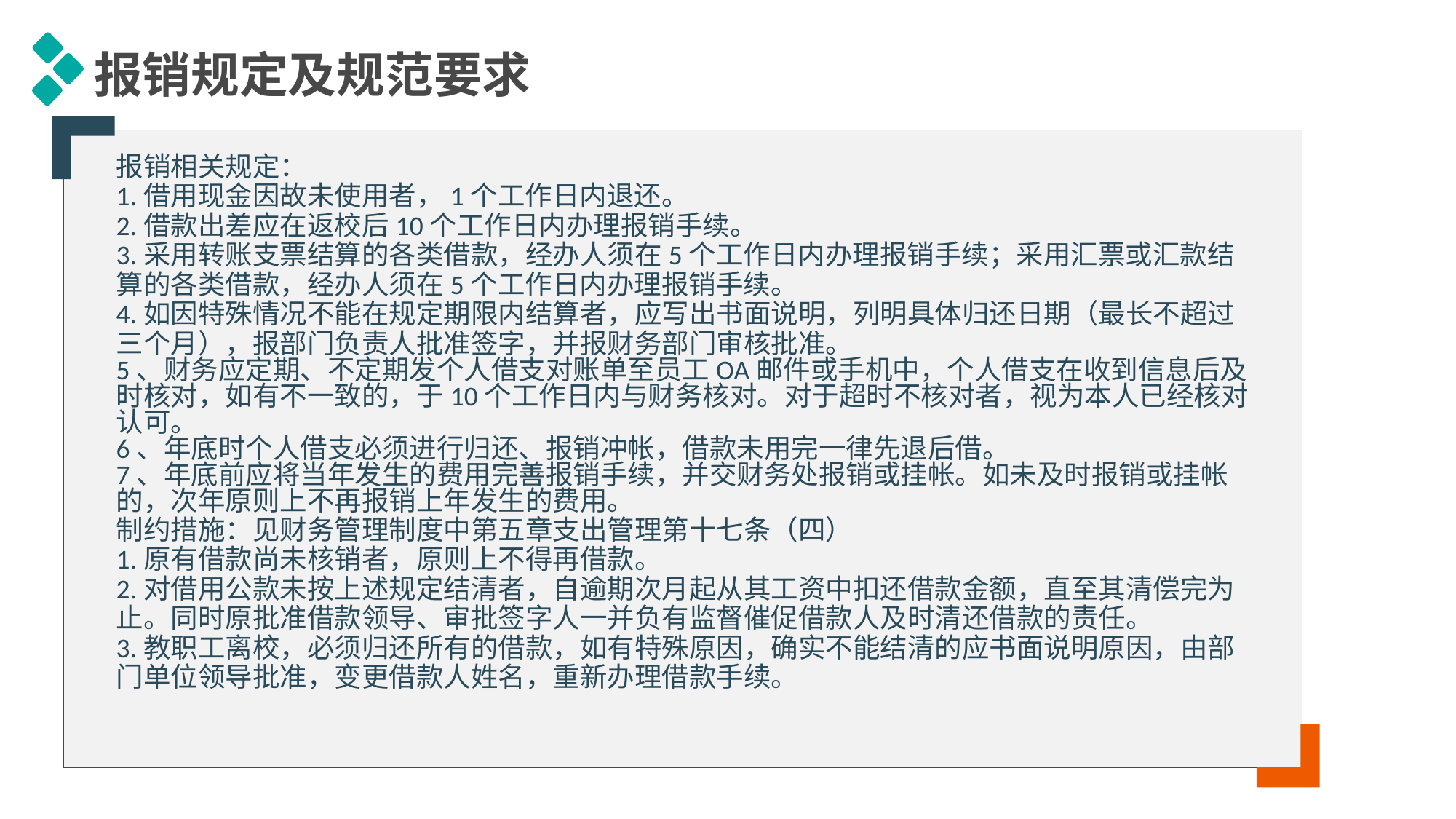

报销规定及规范要求

报销相关规定：
1.借用现金因故未使用者，1个工作日内退还。
2.借款出差应在返校后10个工作日内办理报销手续。
3.采用转账支票结算的各类借款，经办人须在5个工作日内办理报销手续；采用汇票或汇款结算的各类借款，经办人须在5个工作日内办理报销手续。
4.如因特殊情况不能在规定期限内结算者，应写出书面说明，列明具体归还日期（最长不超过三个月），报部门负责人批准签字，并报财务部门审核批准。
5、财务应定期、不定期发个人借支对账单至员工OA邮件或手机中，个人借支在收到信息后及时核对，如有不一致的，于10个工作日内与财务核对。对于超时不核对者，视为本人已经核对认可。
6、年底时个人借支必须进行归还、报销冲帐，借款未用完一律先退后借。
7、年底前应将当年发生的费用完善报销手续，并交财务处报销或挂帐。如未及时报销或挂帐的，次年原则上不再报销上年发生的费用。
制约措施：见财务管理制度中第五章支出管理第十七条（四）
1.原有借款尚未核销者，原则上不得再借款。
2.对借用公款未按上述规定结清者，自逾期次月起从其工资中扣还借款金额，直至其清偿完为止。同时原批准借款领导、审批签字人一并负有监督催促借款人及时清还借款的责任。
3.教职工离校，必须归还所有的借款，如有特殊原因，确实不能结清的应书面说明原因，由部门单位领导批准，变更借款人姓名，重新办理借款手续。